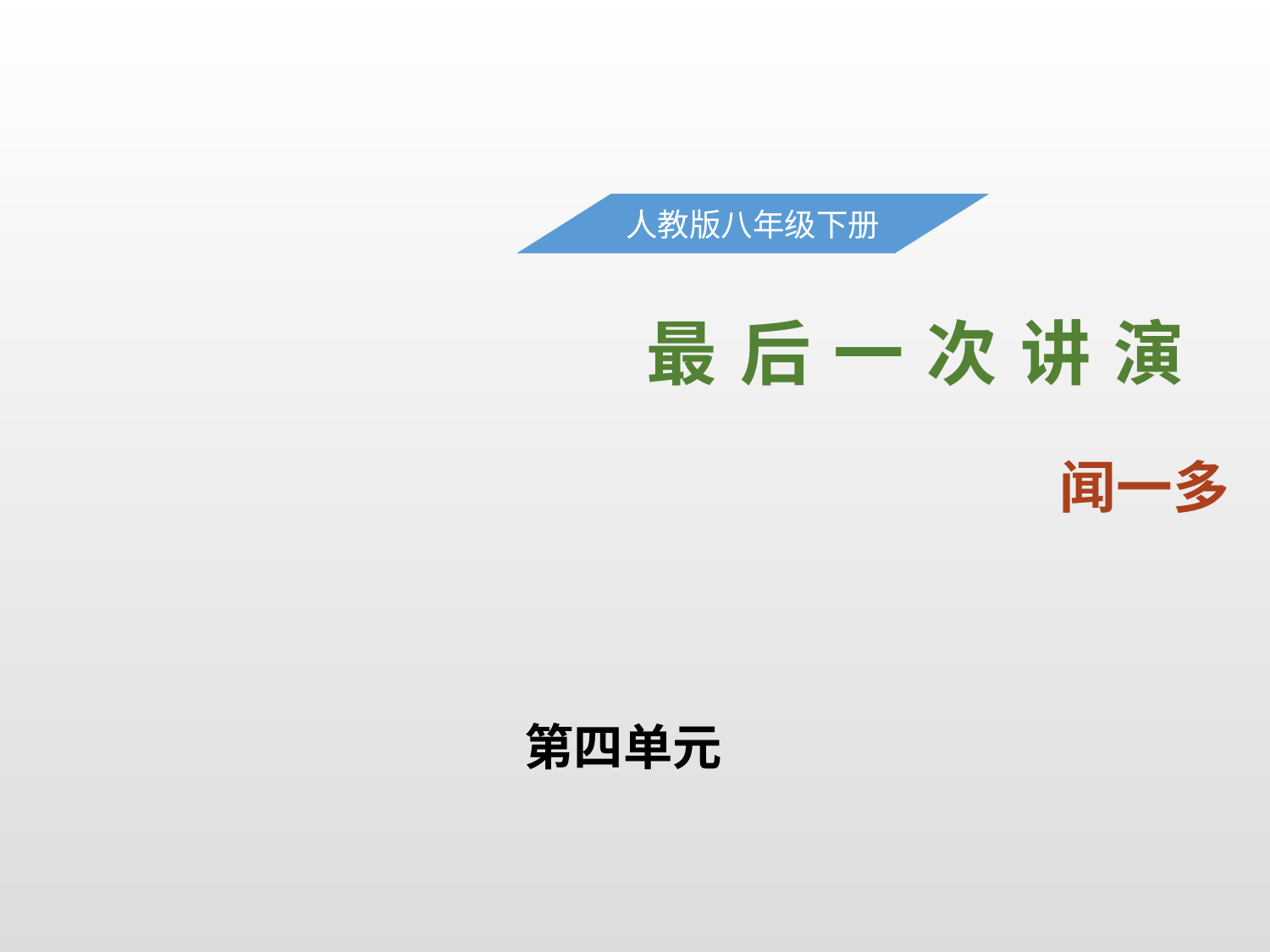

人教版八年级下册
最 后 一 次 讲 演
闻一多
第四单元